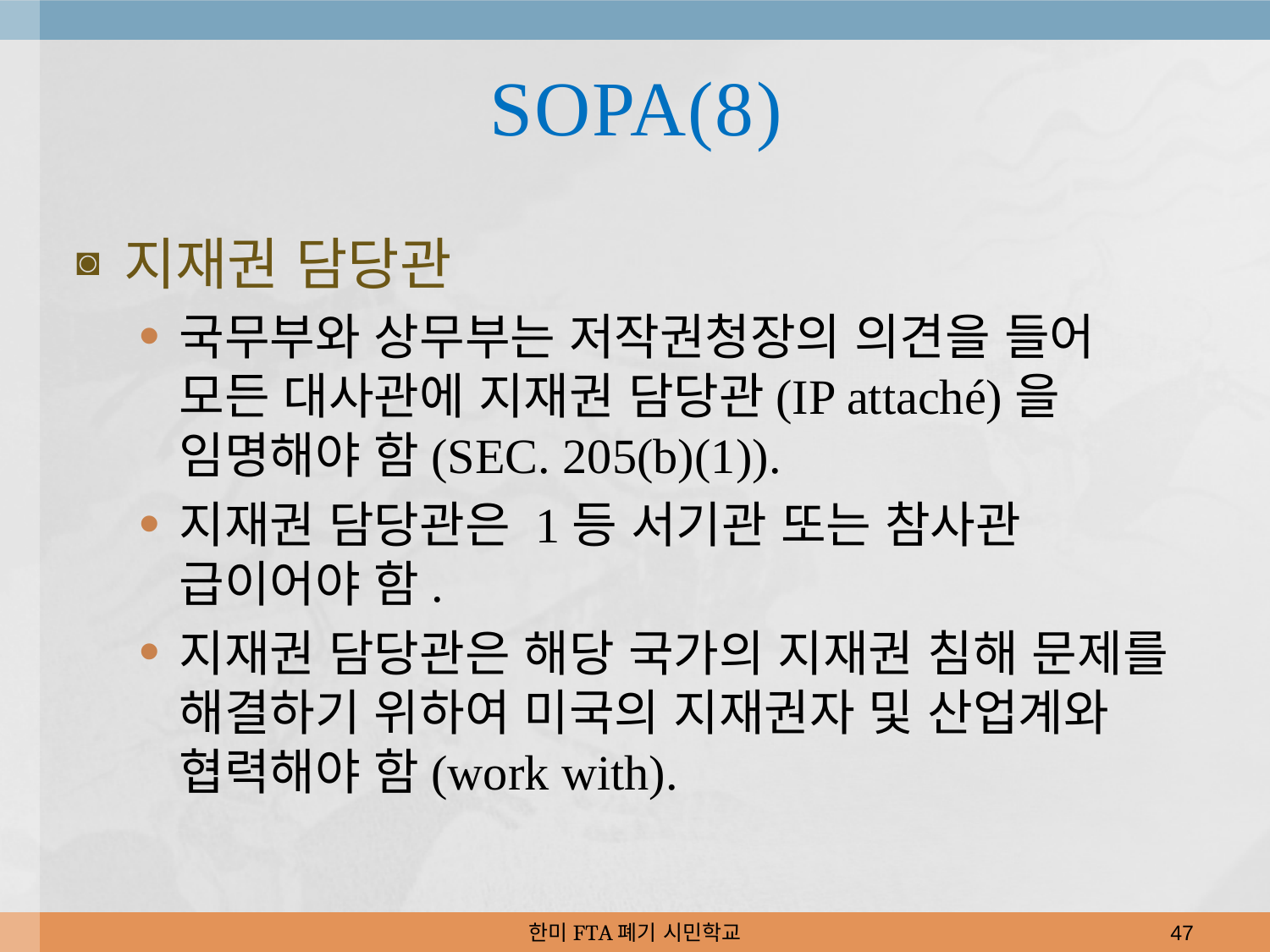

# SOPA(8)
지재권 담당관
국무부와 상무부는 저작권청장의 의견을 들어 모든 대사관에 지재권 담당관(IP attaché)을 임명해야 함(SEC. 205(b)(1)).
지재권 담당관은 1등 서기관 또는 참사관 급이어야 함.
지재권 담당관은 해당 국가의 지재권 침해 문제를 해결하기 위하여 미국의 지재권자 및 산업계와 협력해야 함(work with).

한미FTA폐기 시민학교
47